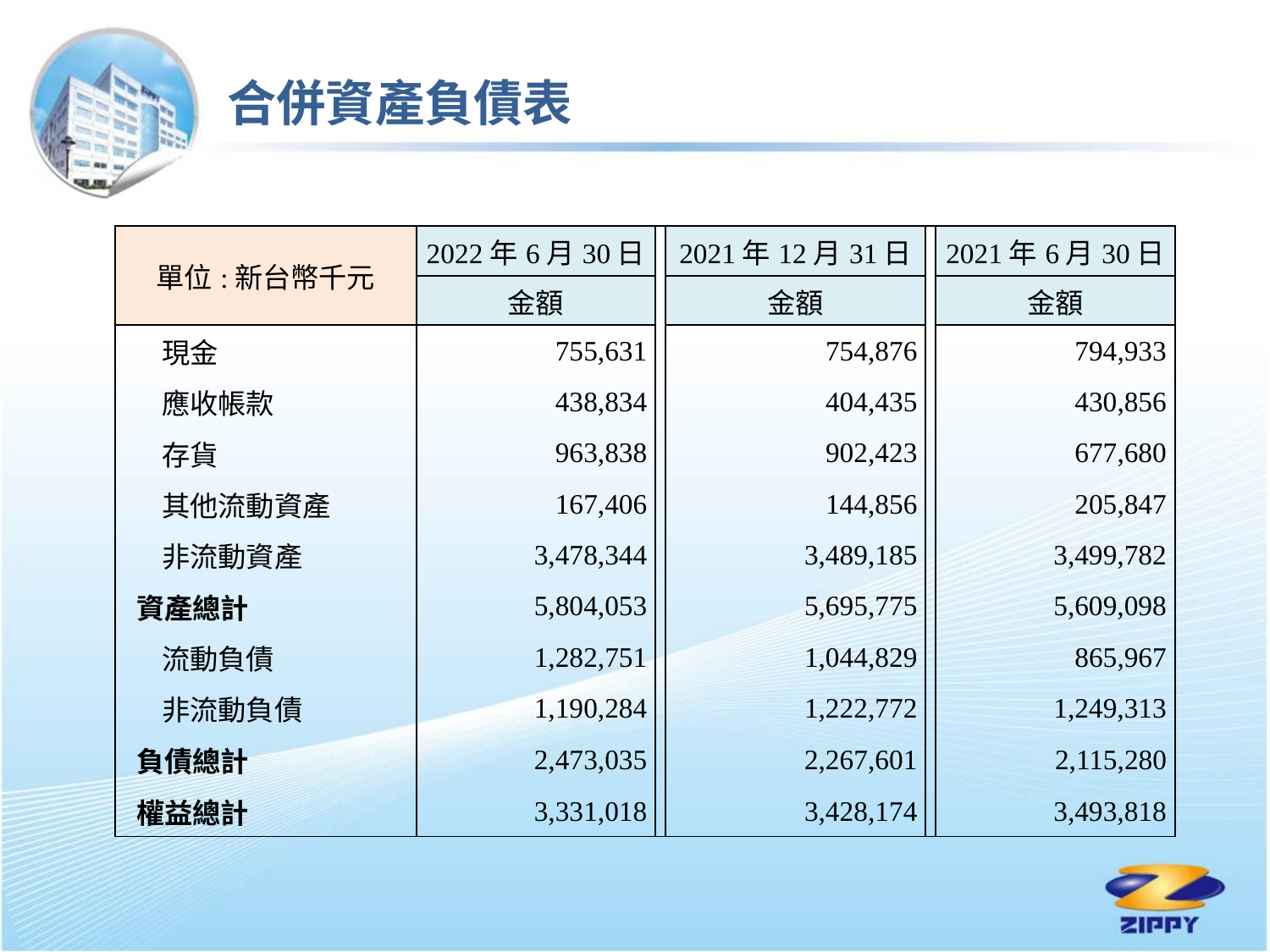

合併資產負債表

| 單位:新台幣千元 | 2022年6月30日 |  | 2021年12月31日 |  | 2021年6月30日 |
| --- | --- | --- | --- | --- | --- |
|  | 金額 |  | 金額 |  | 金額 |
| 現金 | 755,631 |  | 754,876 |  | 794,933 |
| 應收帳款 | 438,834 |  | 404,435 |  | 430,856 |
| 存貨 | 963,838 |  | 902,423 |  | 677,680 |
| 其他流動資產 | 167,406 |  | 144,856 |  | 205,847 |
| 非流動資產 | 3,478,344 |  | 3,489,185 |  | 3,499,782 |
| 資產總計 | 5,804,053 |  | 5,695,775 |  | 5,609,098 |
| 流動負債 | 1,282,751 |  | 1,044,829 |  | 865,967 |
| 非流動負債 | 1,190,284 |  | 1,222,772 |  | 1,249,313 |
| 負債總計 | 2,473,035 |  | 2,267,601 |  | 2,115,280 |
| 權益總計 | 3,331,018 |  | 3,428,174 |  | 3,493,818 |